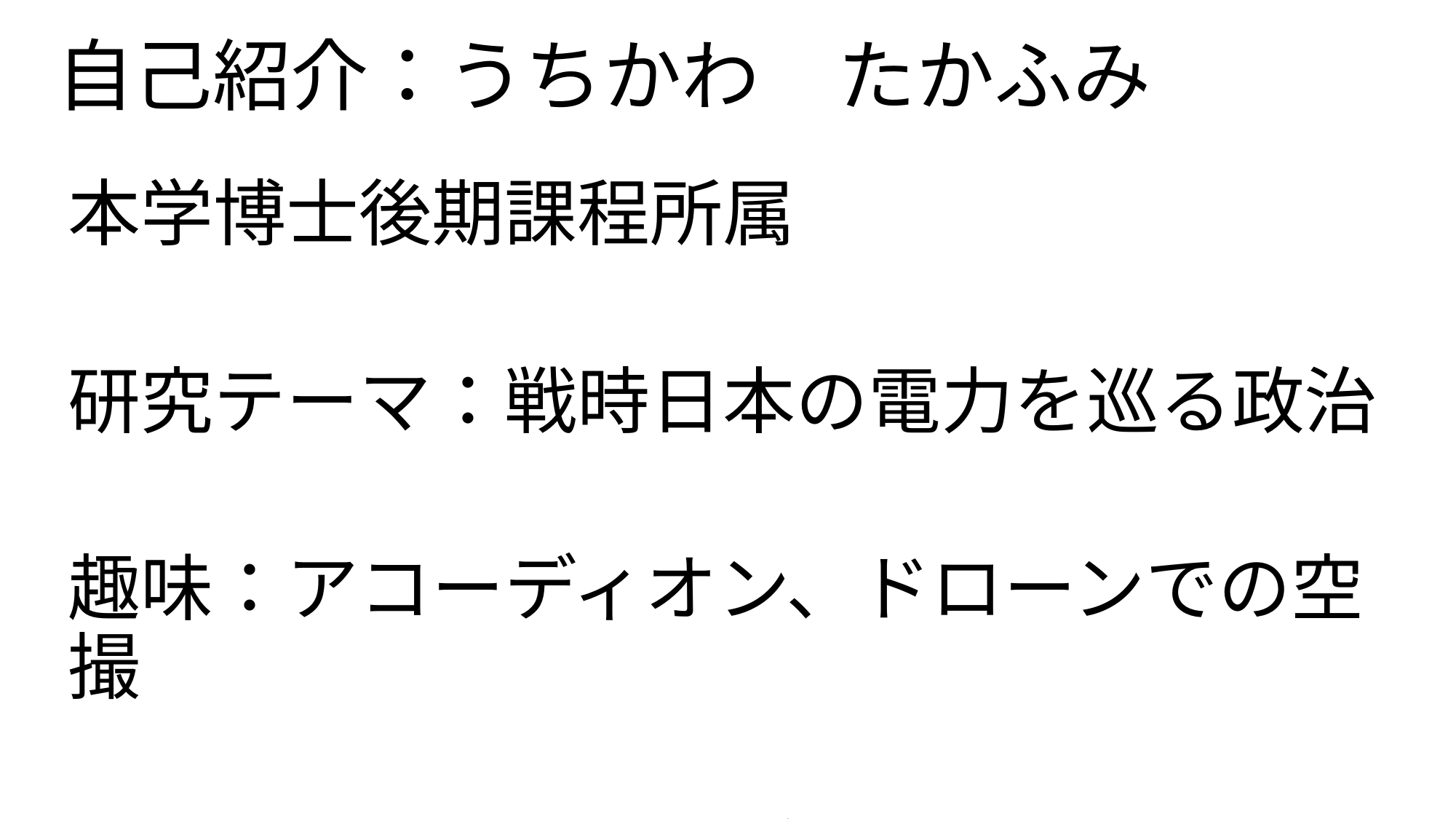

# 自己紹介：うちかわ　たかふみ

本学博士後期課程所属

研究テーマ：戦時日本の電力を巡る政治

趣味：アコーディオン、ドローンでの空撮

年齢：生後375ヶ月（幼稚園の時はクジラ組）